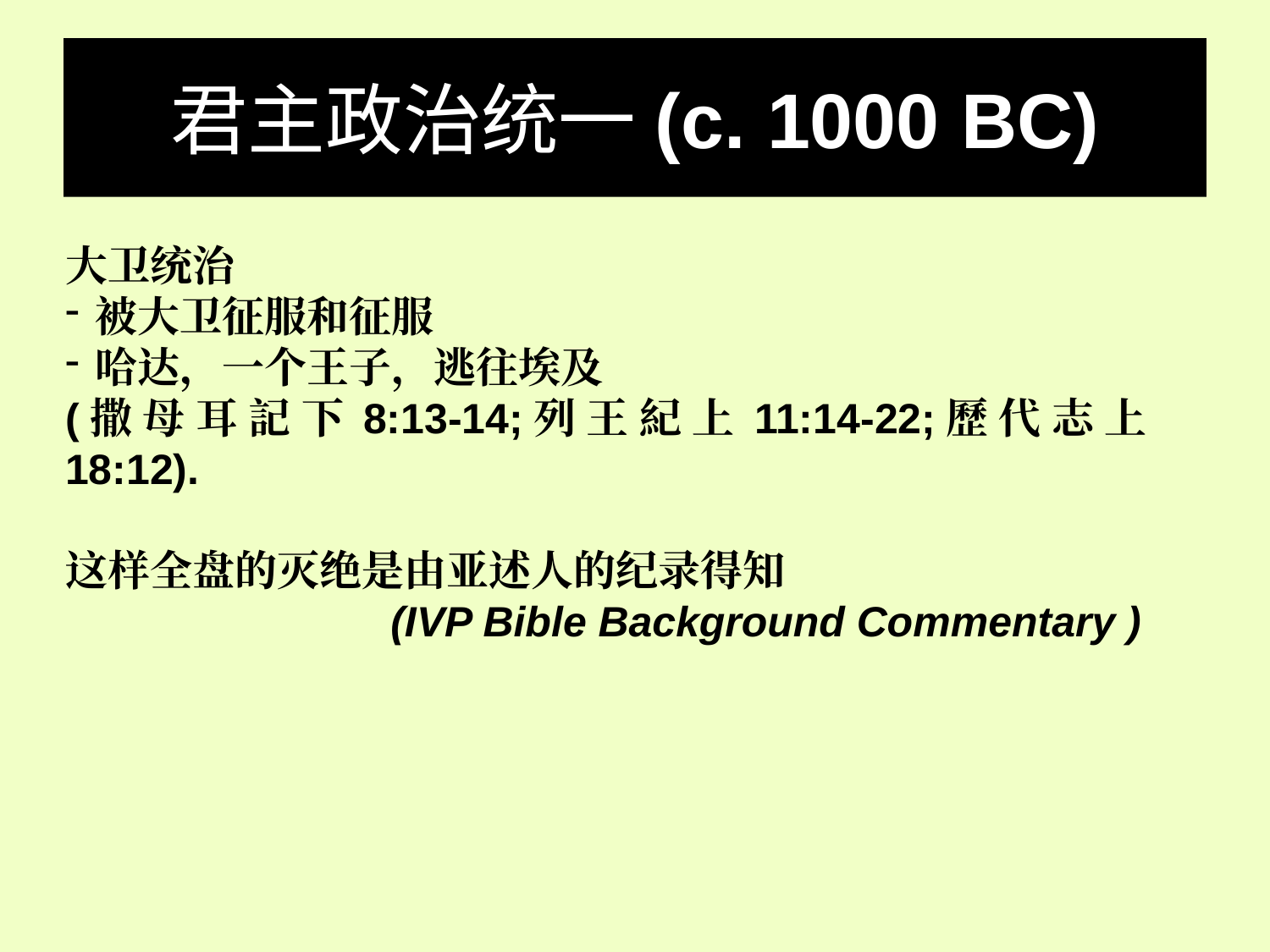

# 君主政治统一(c. 1000 BC)
大卫统治
被大卫征服和征服
哈达，一个王子，逃往埃及
(撒 母 耳 記 下 8:13-14;列 王 紀 上 11:14-22;歷 代 志 上 18:12).

这样全盘的灭绝是由亚述人的纪录得知
		      (IVP Bible Background Commentary )